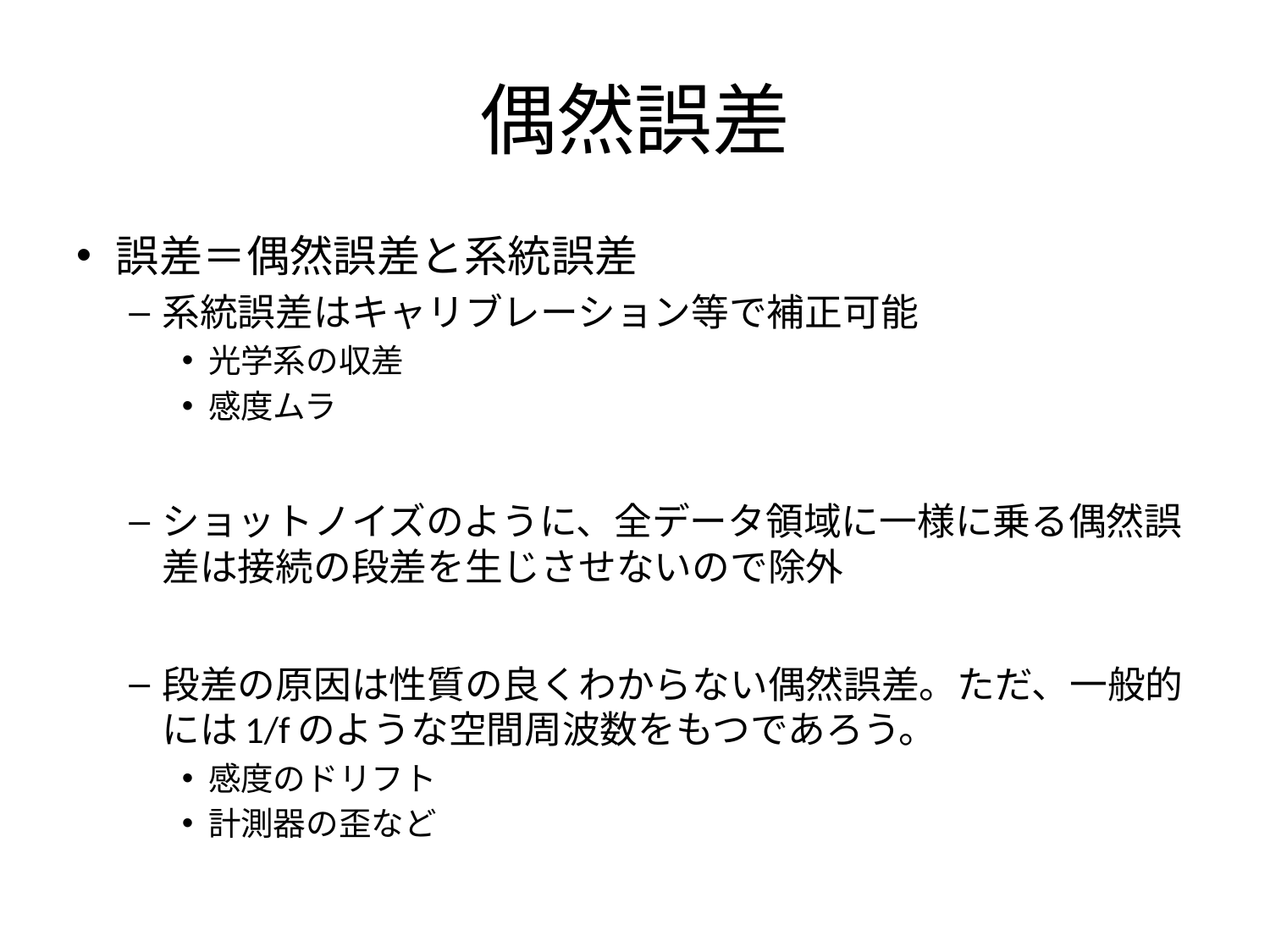

# 偶然誤差
誤差＝偶然誤差と系統誤差
系統誤差はキャリブレーション等で補正可能
光学系の収差
感度ムラ

ショットノイズのように、全データ領域に一様に乗る偶然誤差は接続の段差を生じさせないので除外

段差の原因は性質の良くわからない偶然誤差。ただ、一般的には1/fのような空間周波数をもつであろう。
感度のドリフト
計測器の歪など